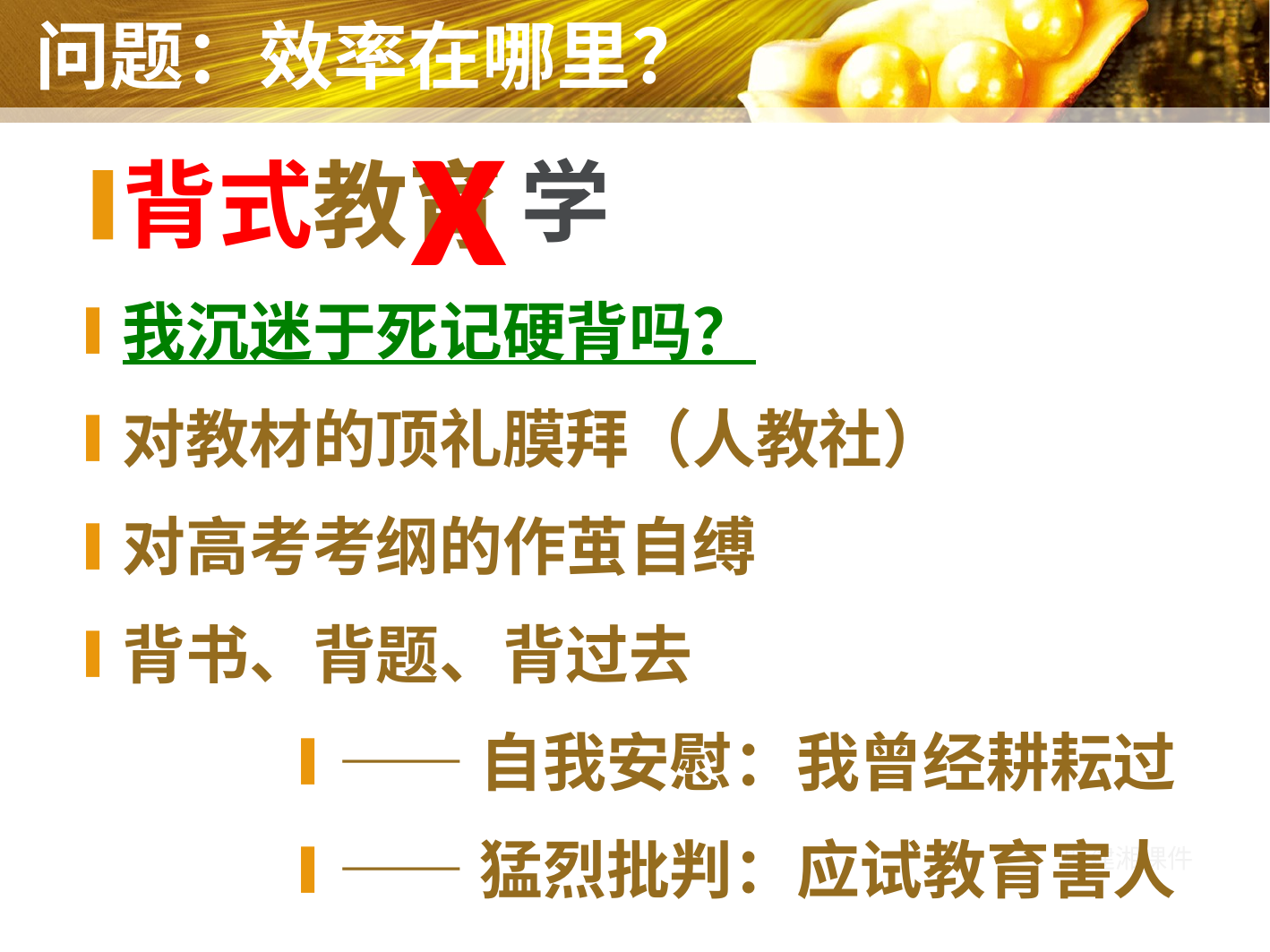

问题：效率在哪里？
x
背式教育
我沉迷于死记硬背吗？
对教材的顶礼膜拜（人教社）
对高考考纲的作茧自缚
背书、背题、背过去
——自我安慰：我曾经耕耘过
——猛烈批判：应试教育害人
学